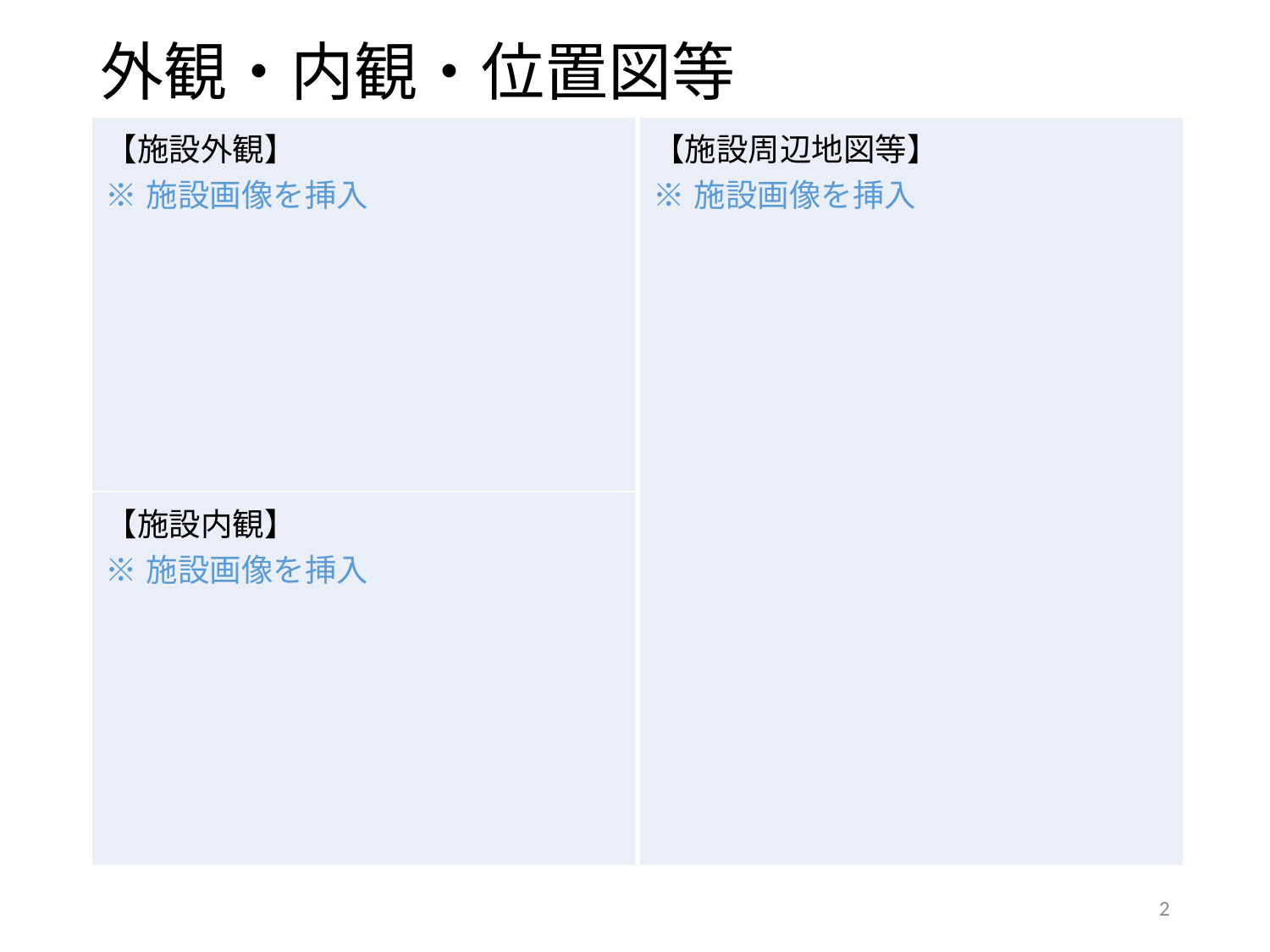

# 外観・内観・位置図等
| 【施設外観】 ※施設画像を挿入 |
| --- |
| 【施設周辺地図等】 ※施設画像を挿入 |
| --- |
| 【施設内観】 ※施設画像を挿入 |
| --- |
2